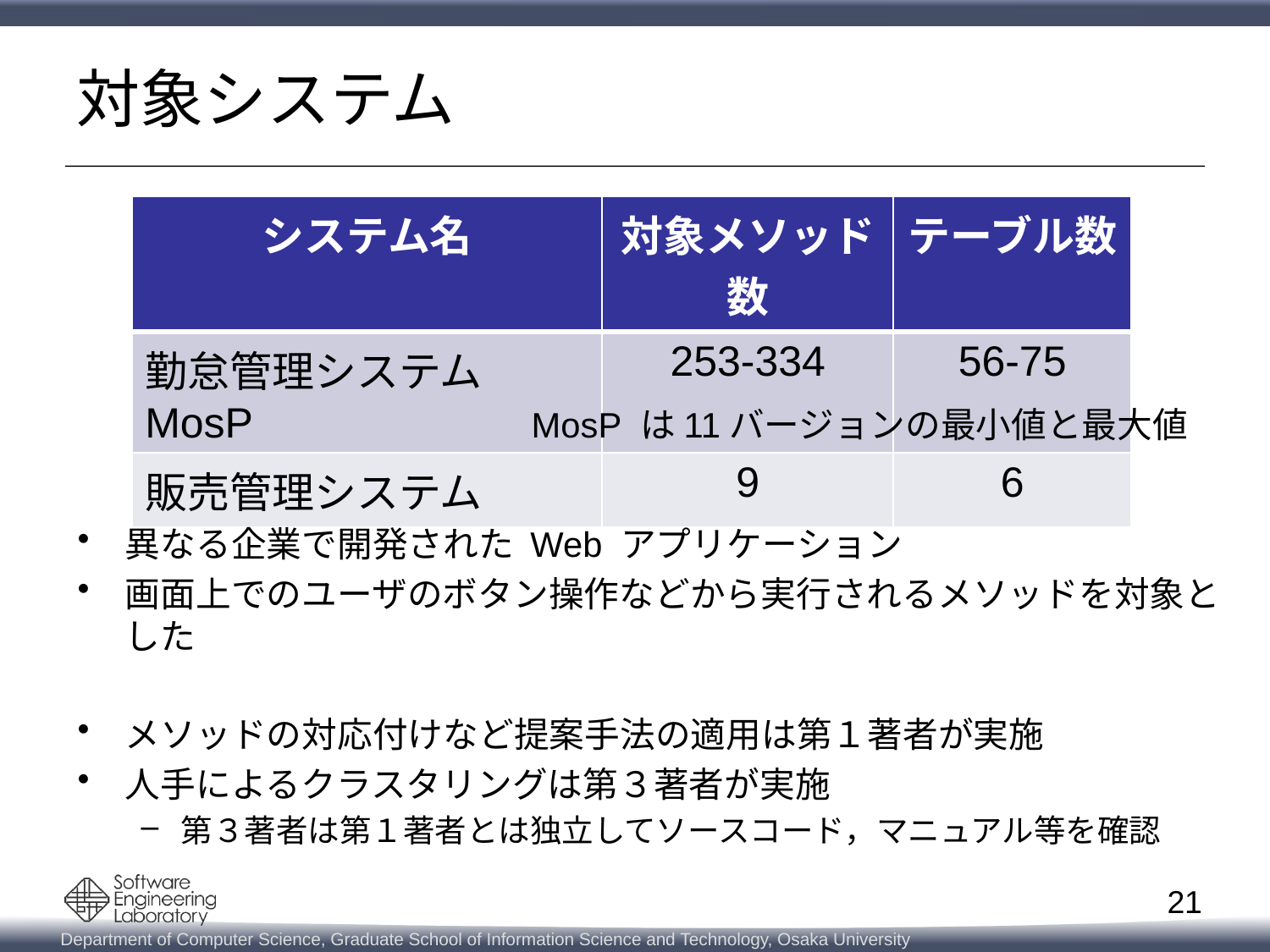

# 対象システム
| システム名 | 対象メソッド数 | テーブル数 |
| --- | --- | --- |
| 勤怠管理システムMosP | 253-334 | 56-75 |
| 販売管理システム | 9 | 6 |
MosP は11バージョンの最小値と最大値
異なる企業で開発された Web アプリケーション
画面上でのユーザのボタン操作などから実行されるメソッドを対象とした

メソッドの対応付けなど提案手法の適用は第１著者が実施
人手によるクラスタリングは第３著者が実施
第３著者は第１著者とは独立してソースコード，マニュアル等を確認
21